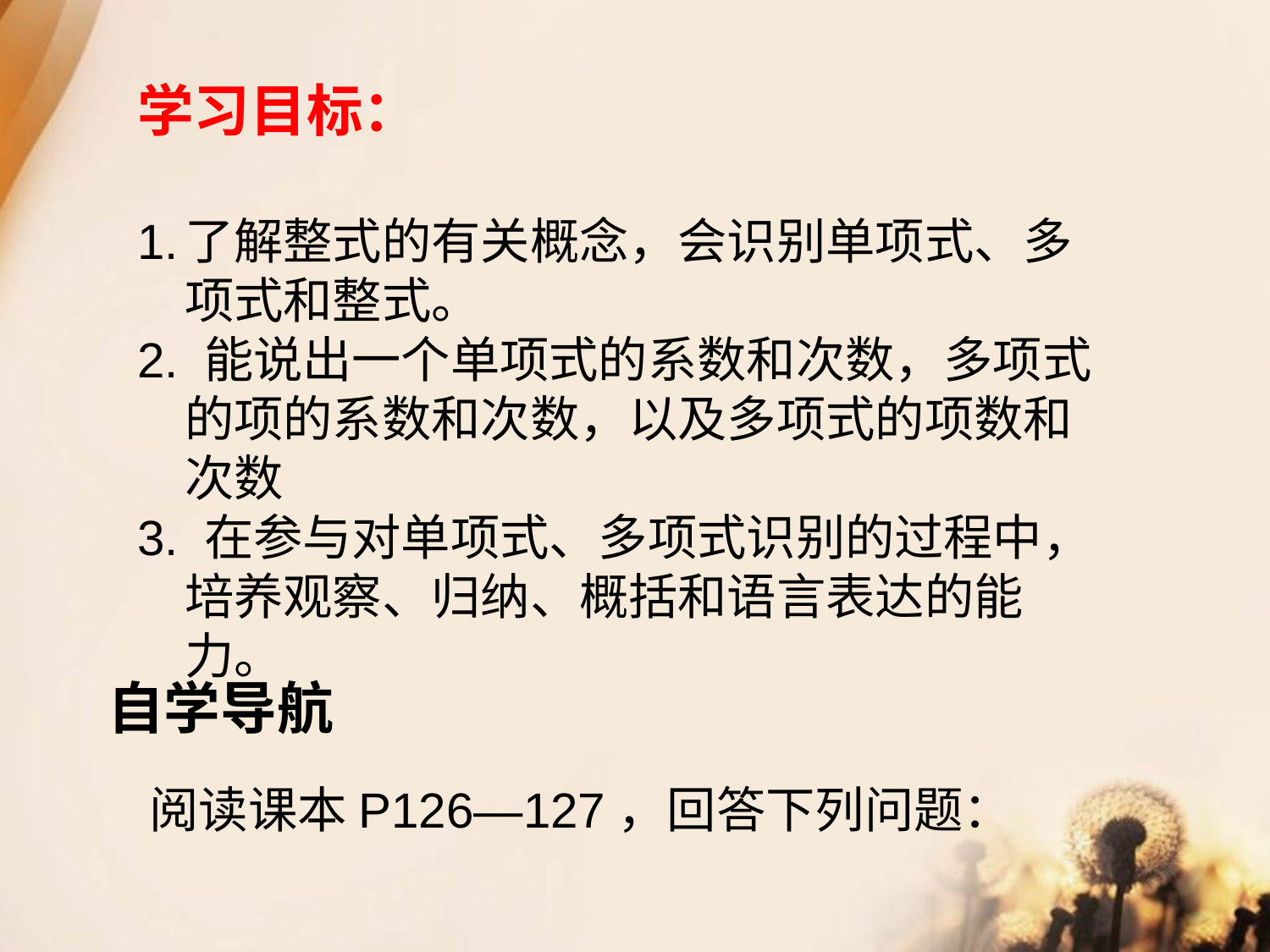

学习目标：

了解整式的有关概念，会识别单项式、多项式和整式。
2. 能说出一个单项式的系数和次数，多项式的项的系数和次数，以及多项式的项数和次数
3. 在参与对单项式、多项式识别的过程中，培养观察、归纳、概括和语言表达的能力。
自学导航
阅读课本P126—127，回答下列问题：